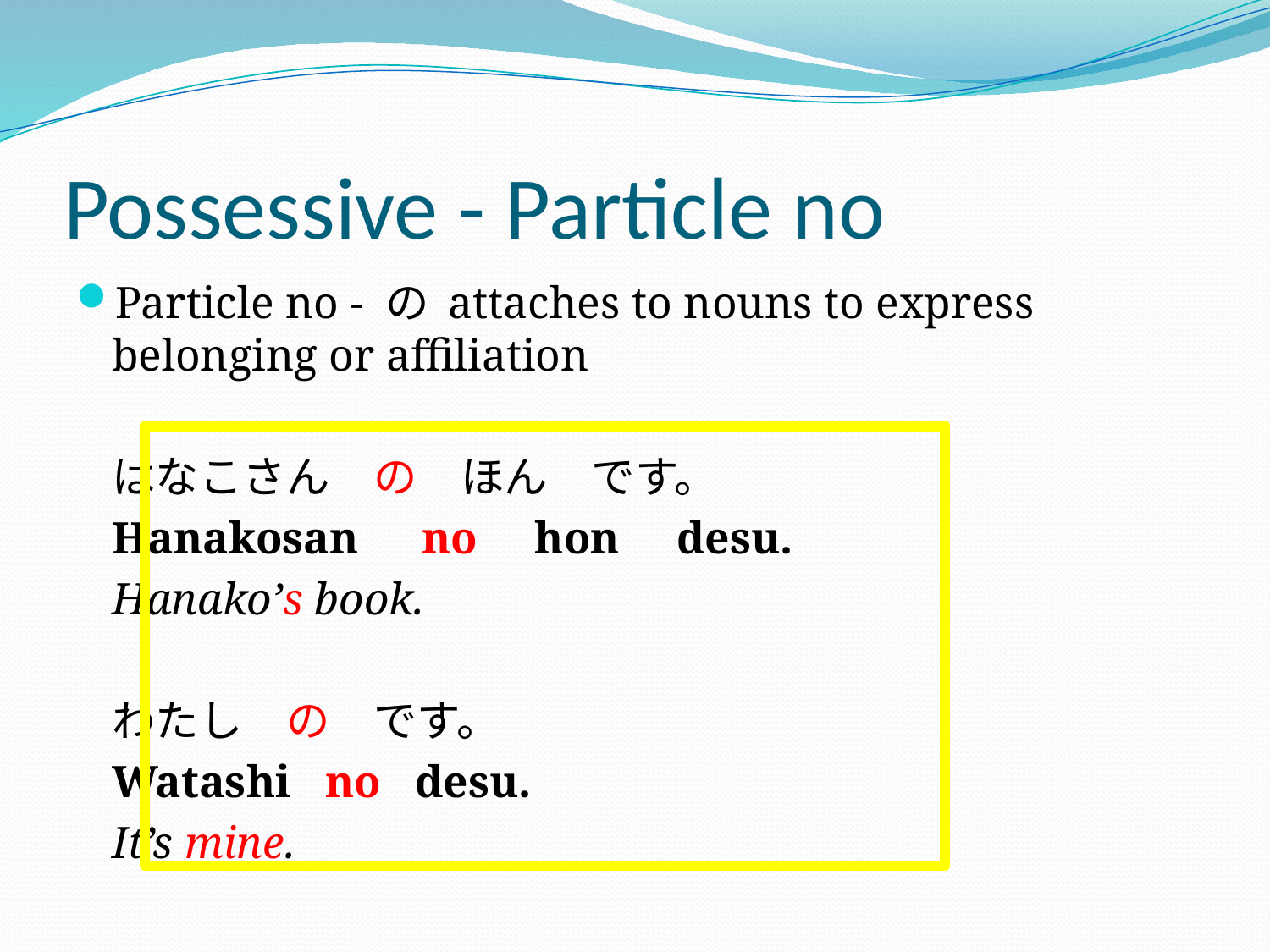

# Possessive - Particle no
Particle no - の attaches to nouns to express belonging or affiliation

		はなこさん　の　ほん　です。
		Hanakosan　no     hon     desu.
		Hanako’s book.

		わたし　の　です。
		Watashi   no   desu.
		It’s mine.